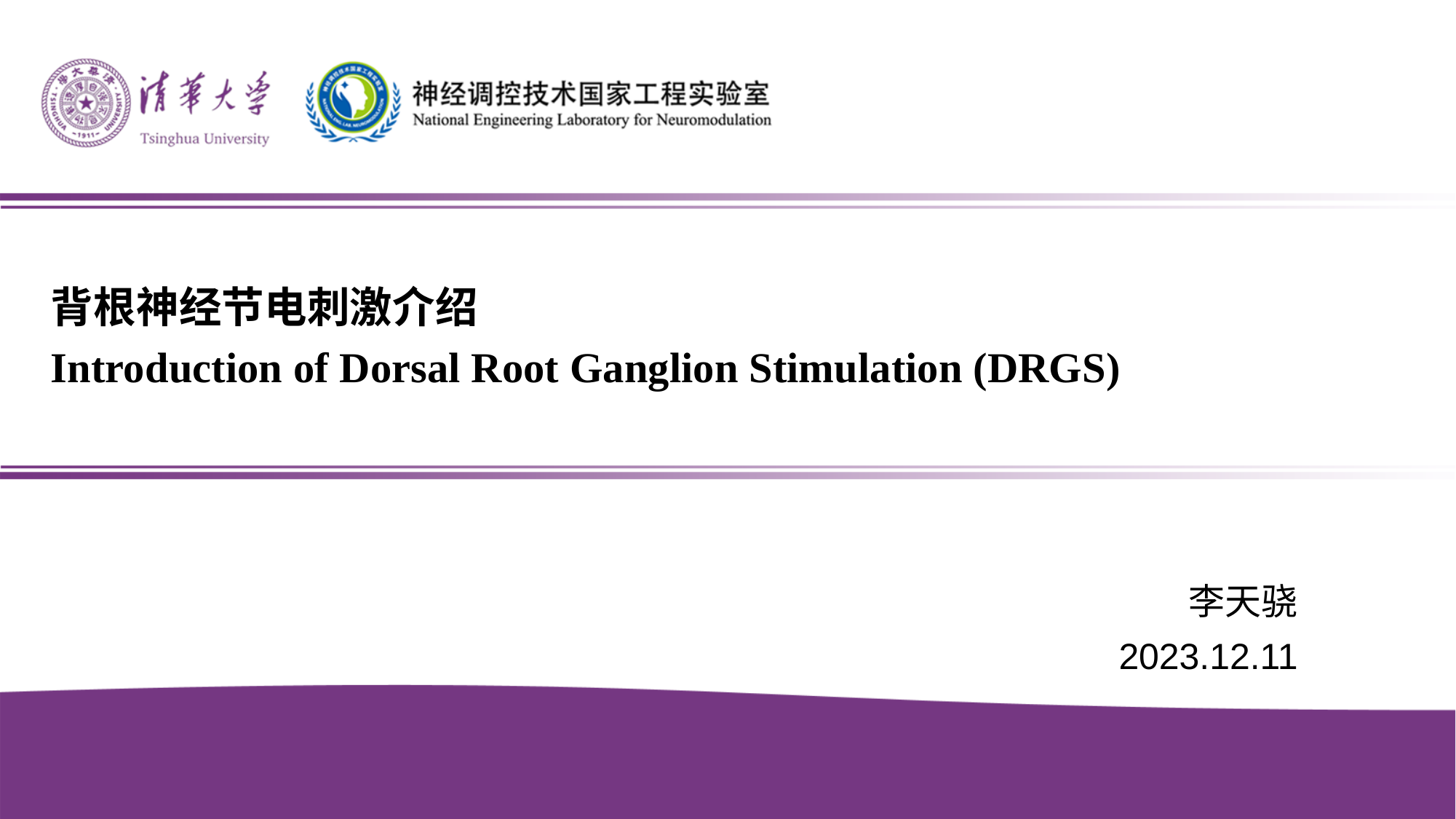

背根神经节电刺激介绍
Introduction of Dorsal Root Ganglion Stimulation (DRGS)

李天骁
2023.12.11